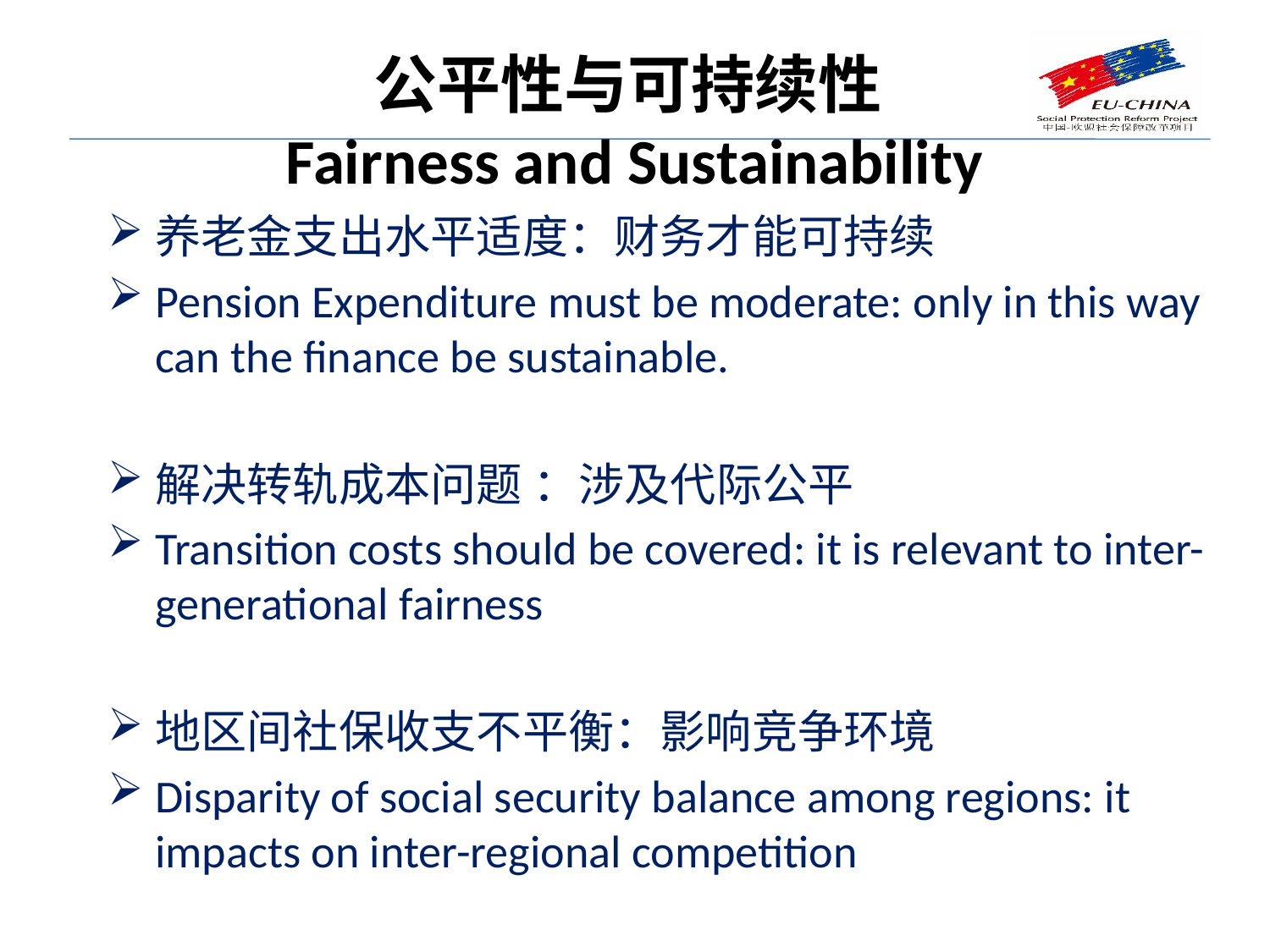

# 公平性与可持续性 Fairness and Sustainability
养老金支出水平适度：财务才能可持续
Pension Expenditure must be moderate: only in this way can the finance be sustainable.

解决转轨成本问题 ：涉及代际公平
Transition costs should be covered: it is relevant to inter-generational fairness

地区间社保收支不平衡：影响竞争环境
Disparity of social security balance among regions: it impacts on inter-regional competition